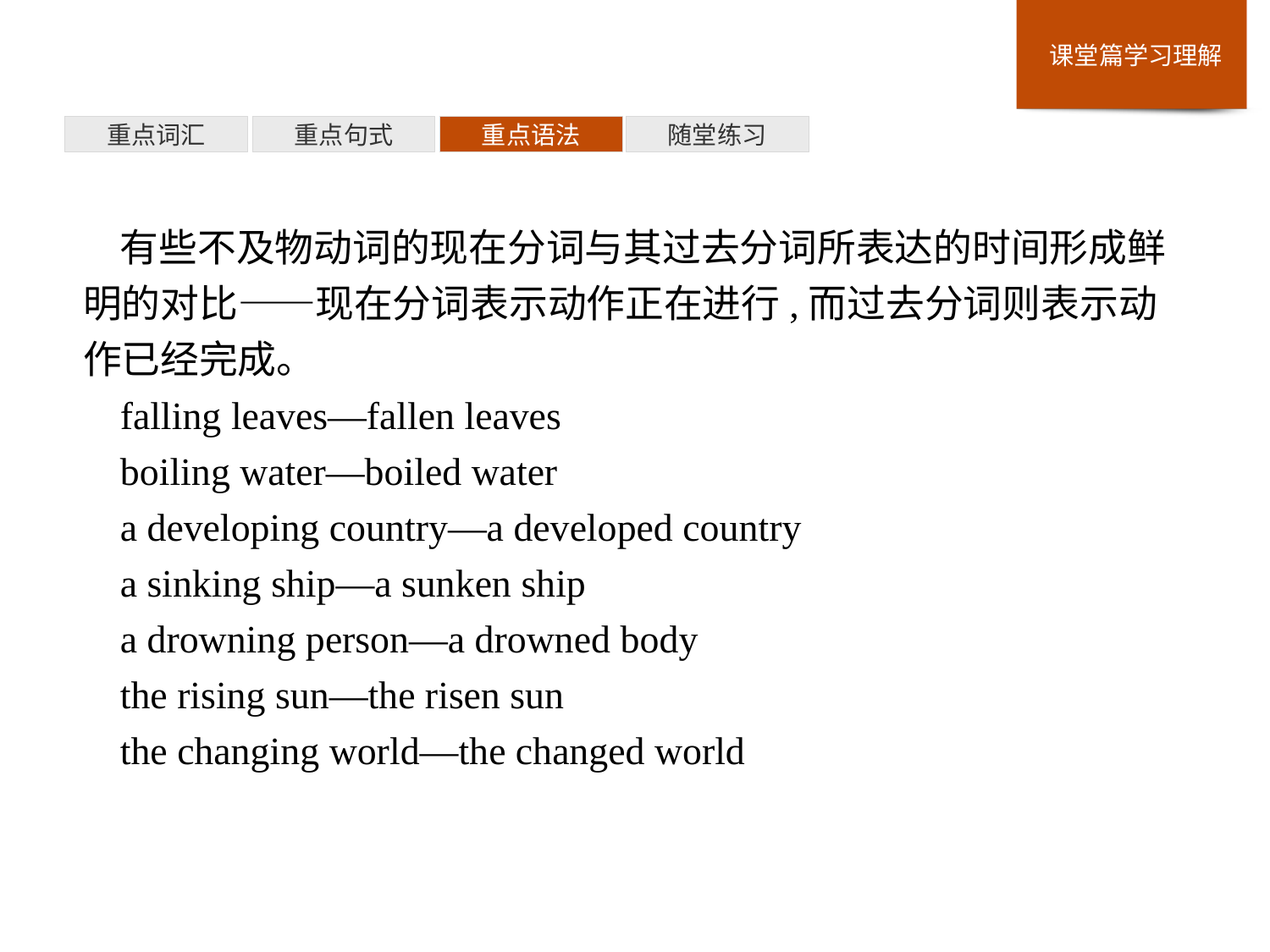

重点词汇
重点句式
重点语法
随堂练习
有些不及物动词的现在分词与其过去分词所表达的时间形成鲜明的对比——现在分词表示动作正在进行,而过去分词则表示动作已经完成。
falling leaves—fallen leaves
boiling water—boiled water
a developing country—a developed country
a sinking ship—a sunken ship
a drowning person—a drowned body
the rising sun—the risen sun
the changing world—the changed world